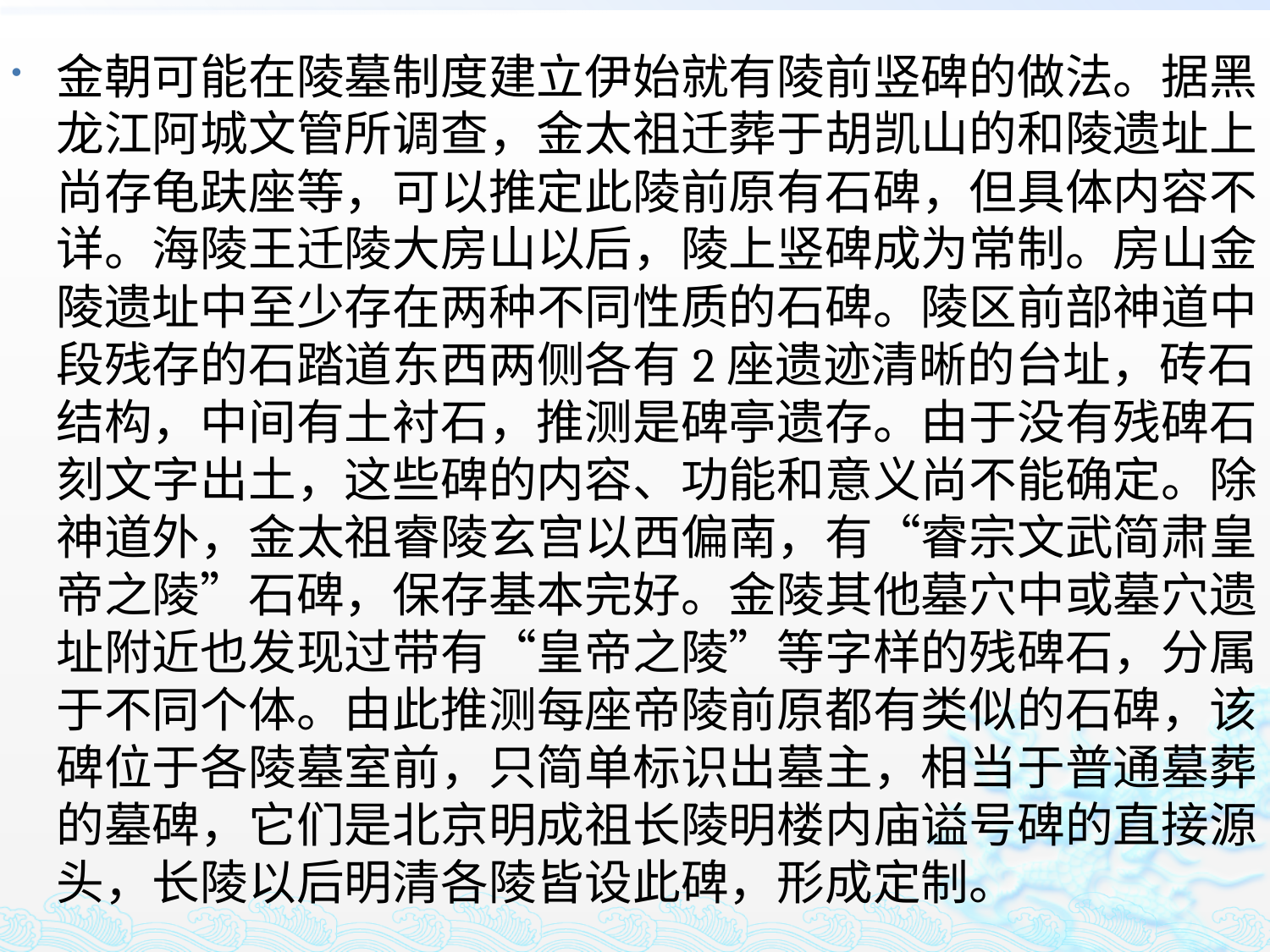

金朝可能在陵墓制度建立伊始就有陵前竖碑的做法。据黑龙江阿城文管所调查，金太祖迁葬于胡凯山的和陵遗址上尚存龟趺座等，可以推定此陵前原有石碑，但具体内容不详。海陵王迁陵大房山以后，陵上竖碑成为常制。房山金陵遗址中至少存在两种不同性质的石碑。陵区前部神道中段残存的石踏道东西两侧各有2座遗迹清晰的台址，砖石结构，中间有土衬石，推测是碑亭遗存。由于没有残碑石刻文字出土，这些碑的内容、功能和意义尚不能确定。除神道外，金太祖睿陵玄宫以西偏南，有“睿宗文武简肃皇帝之陵”石碑，保存基本完好。金陵其他墓穴中或墓穴遗址附近也发现过带有“皇帝之陵”等字样的残碑石，分属于不同个体。由此推测每座帝陵前原都有类似的石碑，该碑位于各陵墓室前，只简单标识出墓主，相当于普通墓葬的墓碑，它们是北京明成祖长陵明楼内庙谥号碑的直接源头，长陵以后明清各陵皆设此碑，形成定制。